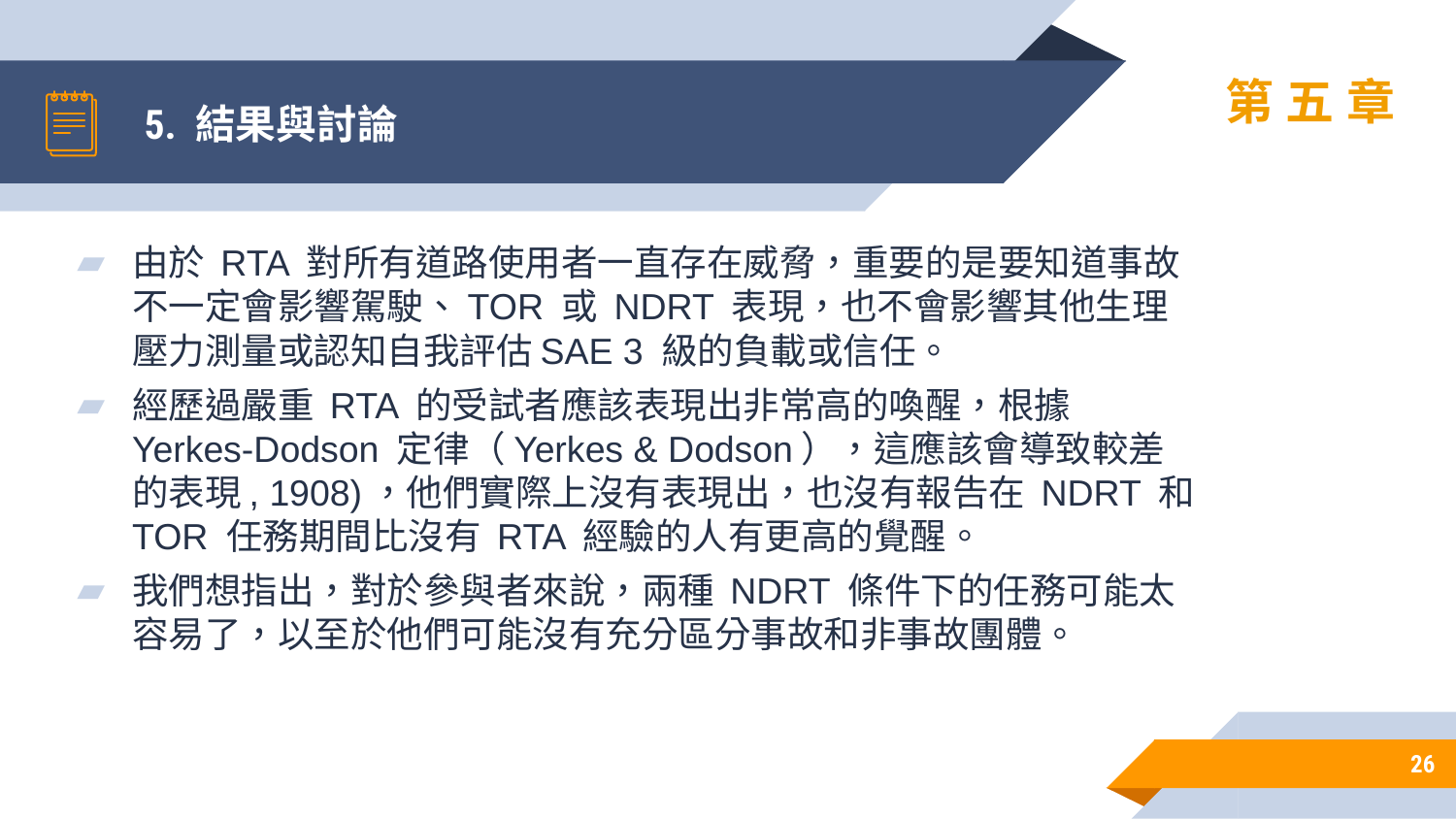

# 5. 結果與討論
第五章

由於 RTA 對所有道路使用者一直存在威脅，重要的是要知道事故不一定會影響駕駛、TOR 或 NDRT 表現，也不會影響其他生理壓力測量或認知自我評估SAE 3 級的負載或信任。
經歷過嚴重 RTA 的受試者應該表現出非常高的喚醒，根據 Yerkes-Dodson 定律（Yerkes & Dodson），這應該會導致較差的表現, 1908)，他們實際上沒有表現出，也沒有報告在 NDRT 和 TOR 任務期間比沒有 RTA 經驗的人有更高的覺醒。
我們想指出，對於參與者來說，兩種 NDRT 條件下的任務可能太容易了，以至於他們可能沒有充分區分事故和非事故團體。

26